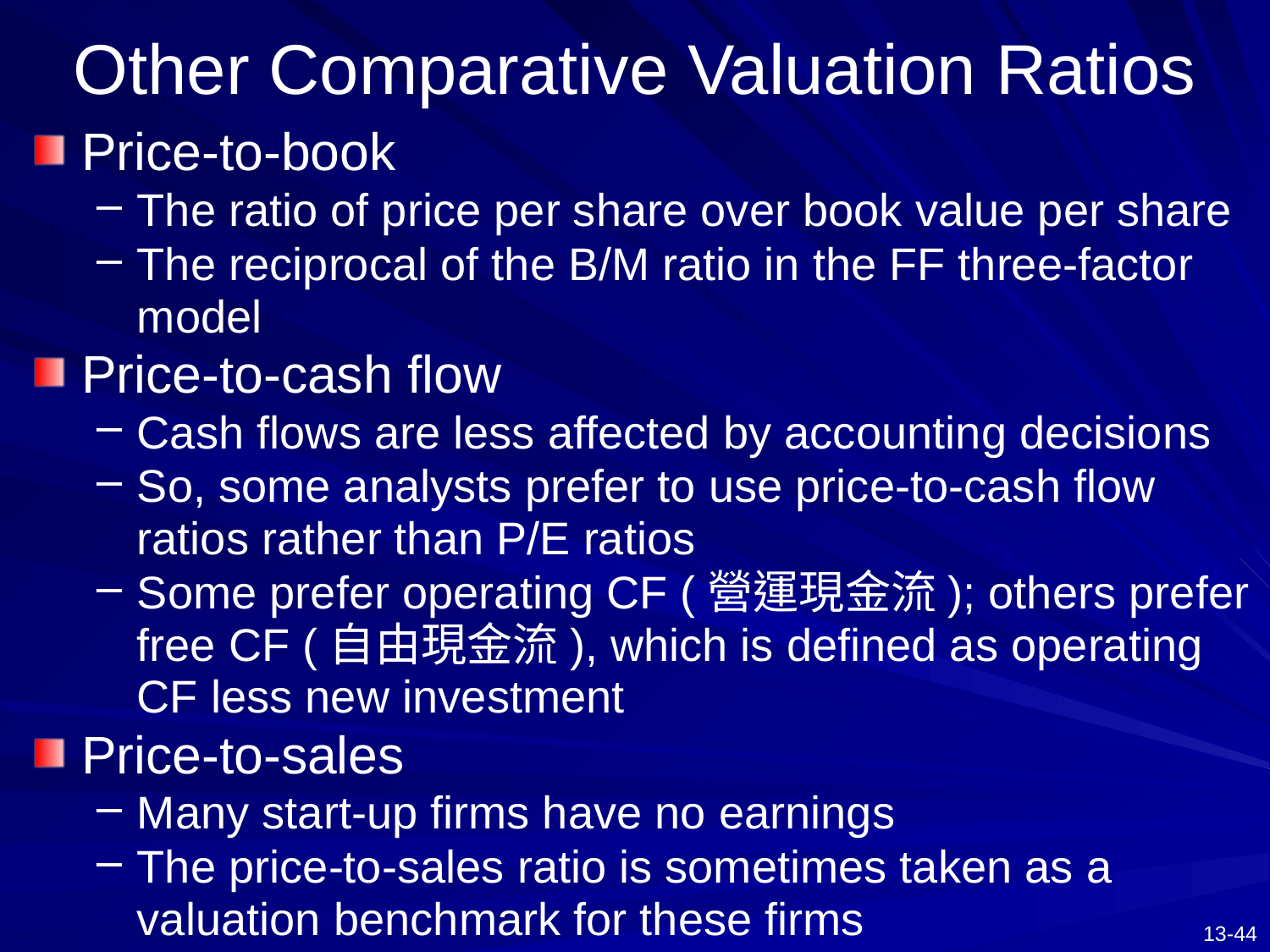

# Other Comparative Valuation Ratios
Price-to-book
The ratio of price per share over book value per share
The reciprocal of the B/M ratio in the FF three-factor model
Price-to-cash flow
Cash flows are less affected by accounting decisions
So, some analysts prefer to use price-to-cash flow ratios rather than P/E ratios
Some prefer operating CF (營運現金流); others prefer free CF (自由現金流), which is defined as operating CF less new investment
Price-to-sales
Many start-up firms have no earnings
The price-to-sales ratio is sometimes taken as a valuation benchmark for these firms